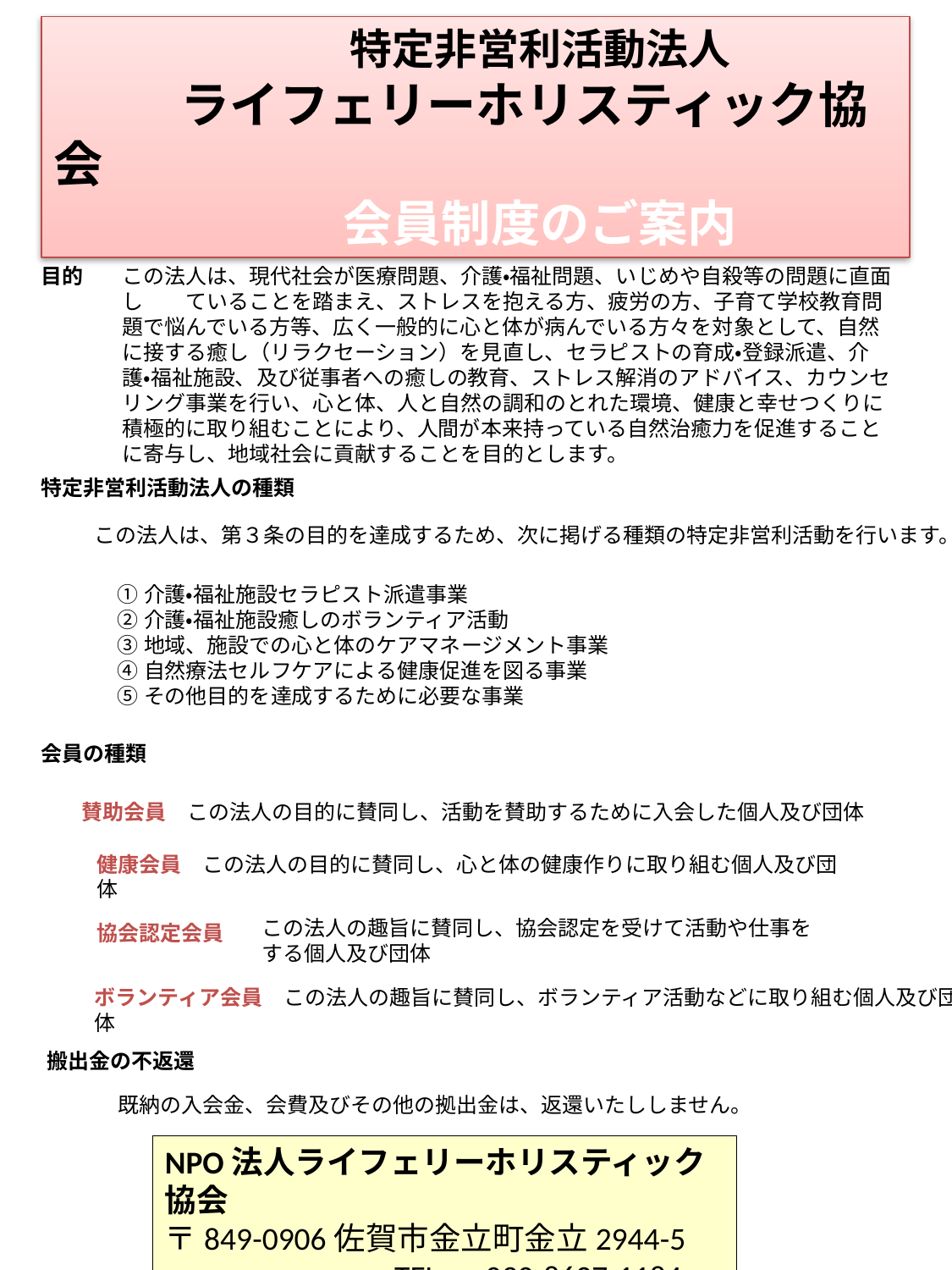

特定非営利活動法人
　　　ライフェリーホリスティック協会
　　　　　　　　会員制度のご案内
目的
この法人は、現代社会が医療問題、介護・福祉問題、いじめや自殺等の問題に直面し　　ていることを踏まえ、ストレスを抱える方、疲労の方、子育て学校教育問題で悩んでいる方等、広く一般的に心と体が病んでいる方々を対象として、自然に接する癒し（リラクセーション）を見直し、セラピストの育成・登録派遣、介護・福祉施設、及び従事者への癒しの教育、ストレス解消のアドバイス、カウンセリング事業を行い、心と体、人と自然の調和のとれた環境、健康と幸せつくりに積極的に取り組むことにより、人間が本来持っている自然治癒力を促進することに寄与し、地域社会に貢献することを目的とします。
特定非営利活動法人の種類
この法人は、第３条の目的を達成するため、次に掲げる種類の特定非営利活動を行います。
①介護・福祉施設セラピスト派遣事業
②介護・福祉施設癒しのボランティア活動
③地域、施設での心と体のケアマネージメント事業
④自然療法セルフケアによる健康促進を図る事業
⑤その他目的を達成するために必要な事業
会員の種類
賛助会員　この法人の目的に賛同し、活動を賛助するために入会した個人及び団体

健康会員　この法人の目的に賛同し、心と体の健康作りに取り組む個人及び団体
この法人の趣旨に賛同し、協会認定を受けて活動や仕事をする個人及び団体
協会認定会員
ボランティア会員　この法人の趣旨に賛同し、ボランティア活動などに取り組む個人及び団体
搬出金の不返還
既納の入会金、会費及びその他の拠出金は、返還いたししません。
NPO法人ライフェリーホリスティック協会
〒849-0906佐賀市金立町金立2944-5
　　　　　　　TEL　090-8627-1184